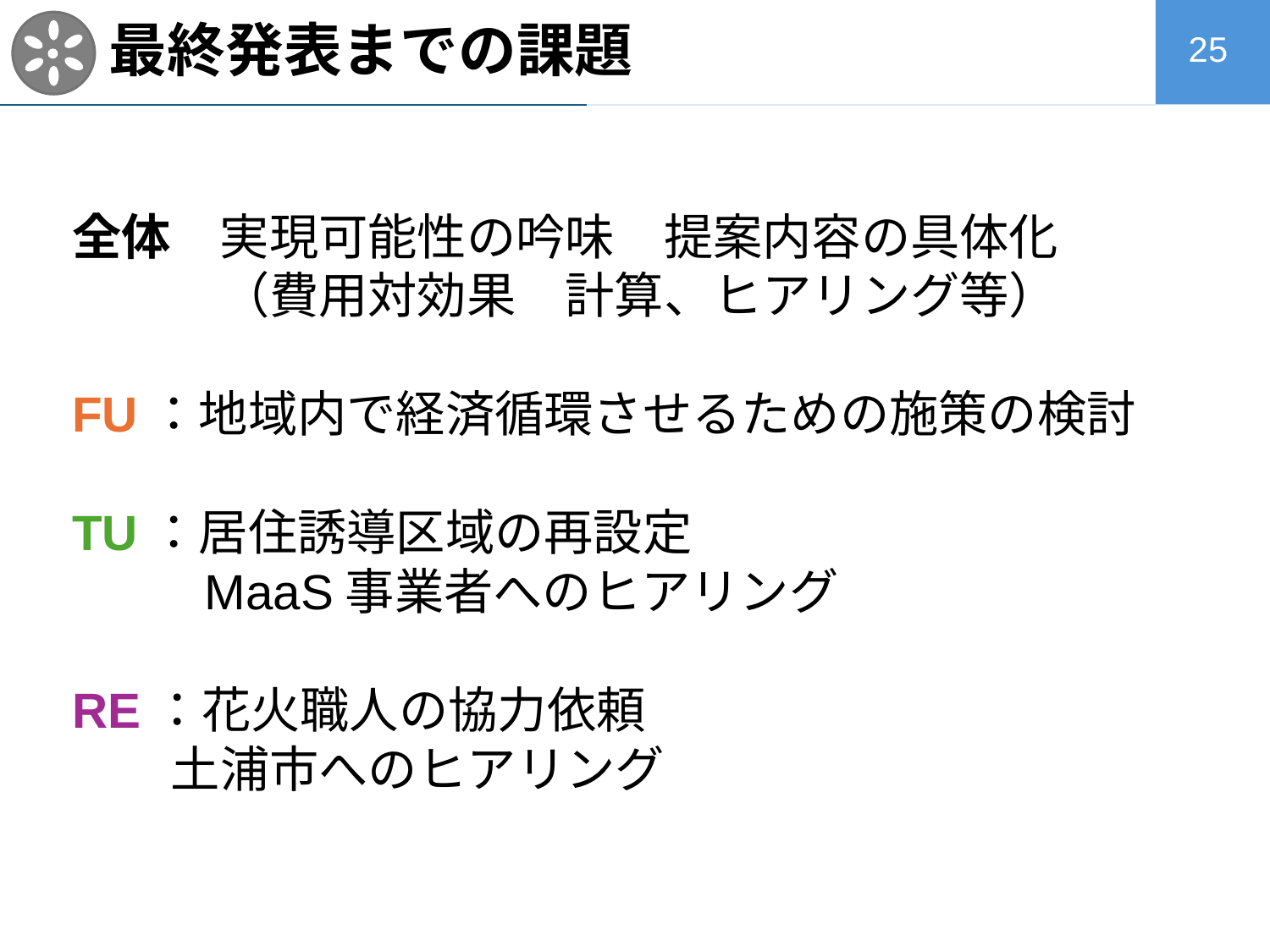

# 最終発表までの課題
25
全体　実現可能性の吟味　提案内容の具体化
　　　（費用対効果　計算、ヒアリング等）
FU：地域内で経済循環させるための施策の検討

TU：居住誘導区域の再設定
　　  MaaS事業者へのヒアリング

RE：花火職人の協力依頼
         土浦市へのヒアリング